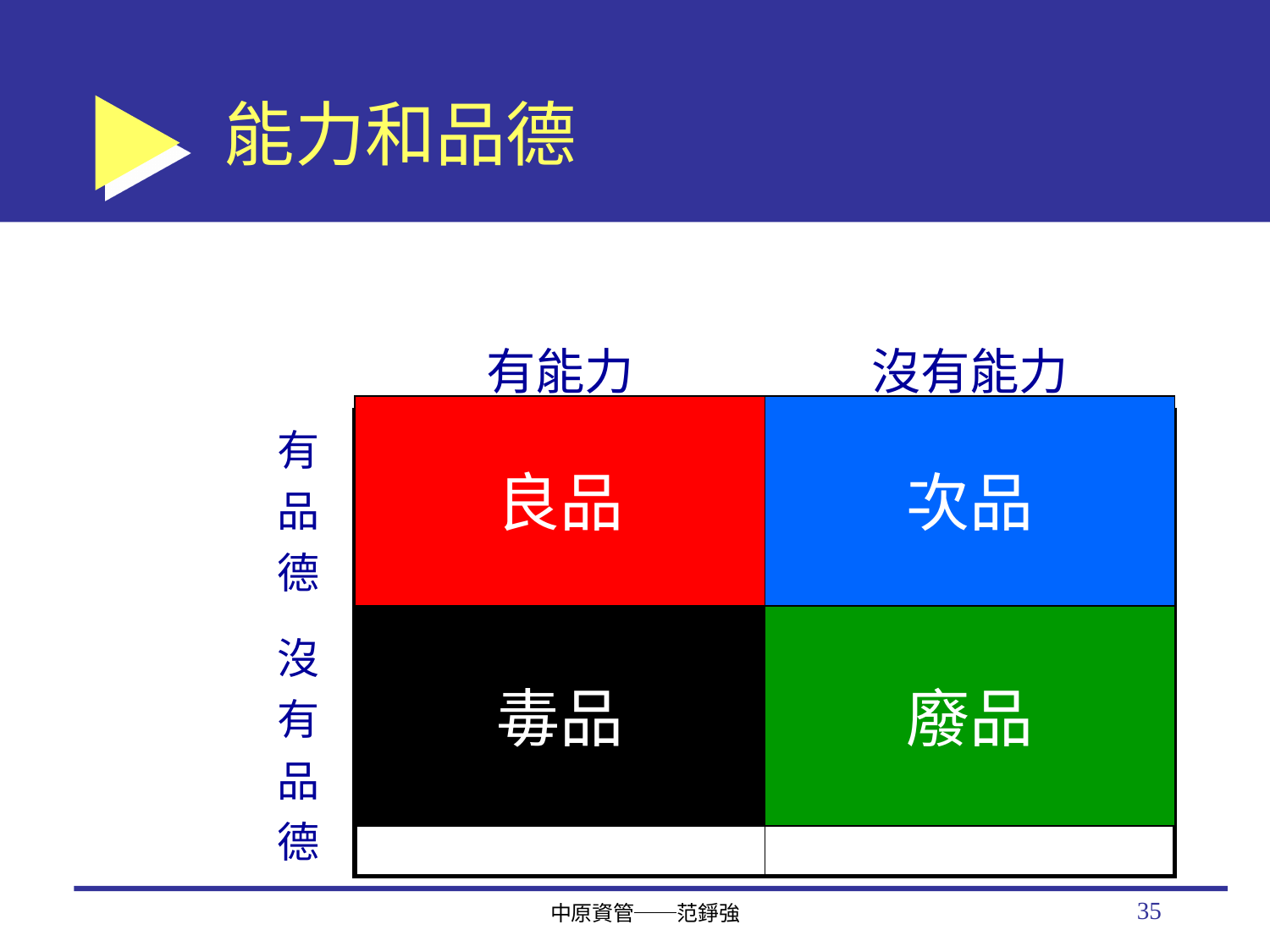

# 能力和品德
|  | 有能力 | 沒有能力 |
| --- | --- | --- |
| 有品德 |  |  |
| 沒有品德 |  |  |
良品
次品
毒品
廢品
35